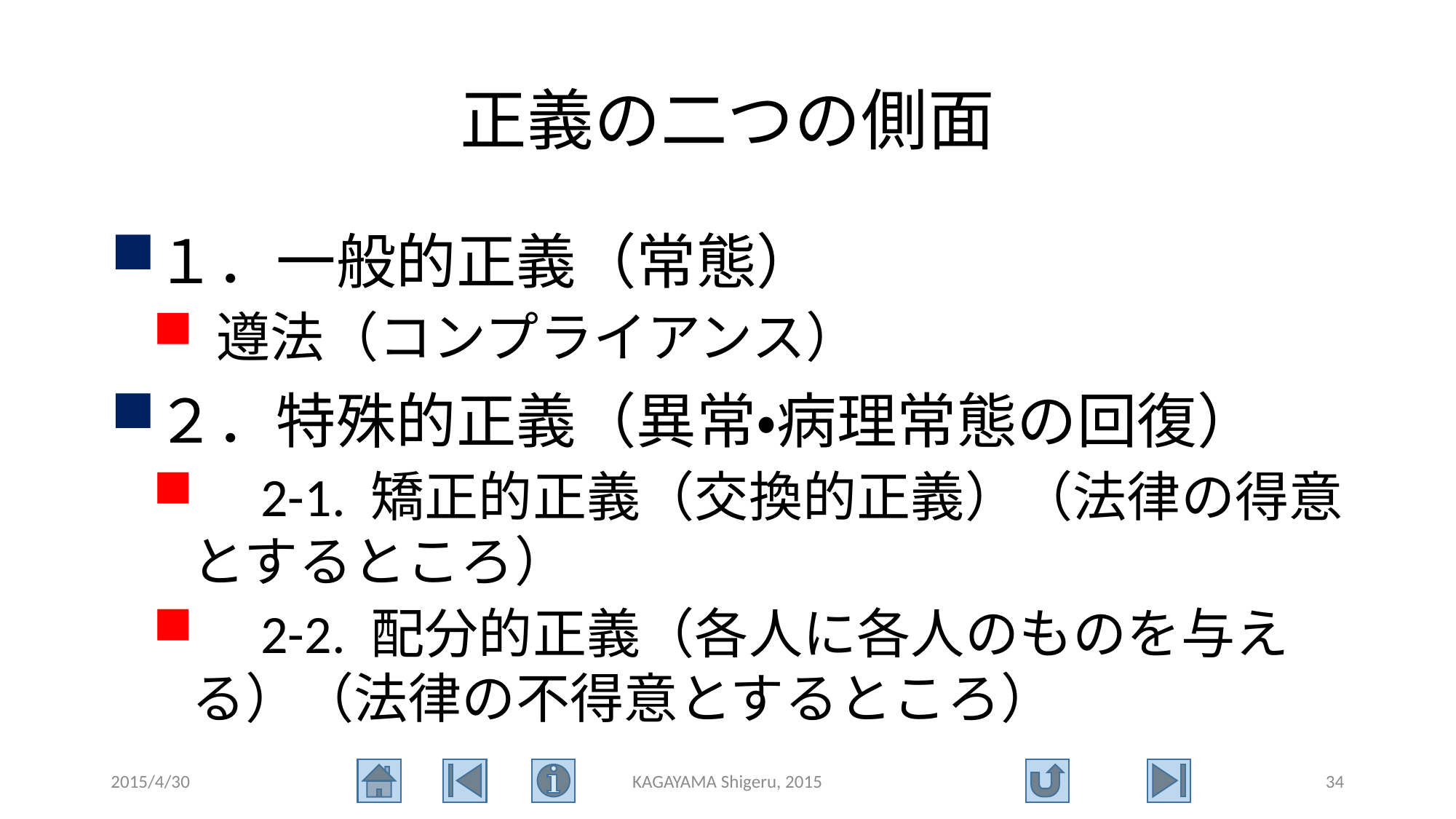

# 正義の二つの側面
１．一般的正義（常態）
遵法（コンプライアンス）
２．特殊的正義（異常・病理常態の回復）
　2-1. 矯正的正義（交換的正義）（法律の得意とするところ）
　2-2. 配分的正義（各人に各人のものを与える）（法律の不得意とするところ）
2015/4/30
KAGAYAMA Shigeru, 2015
34